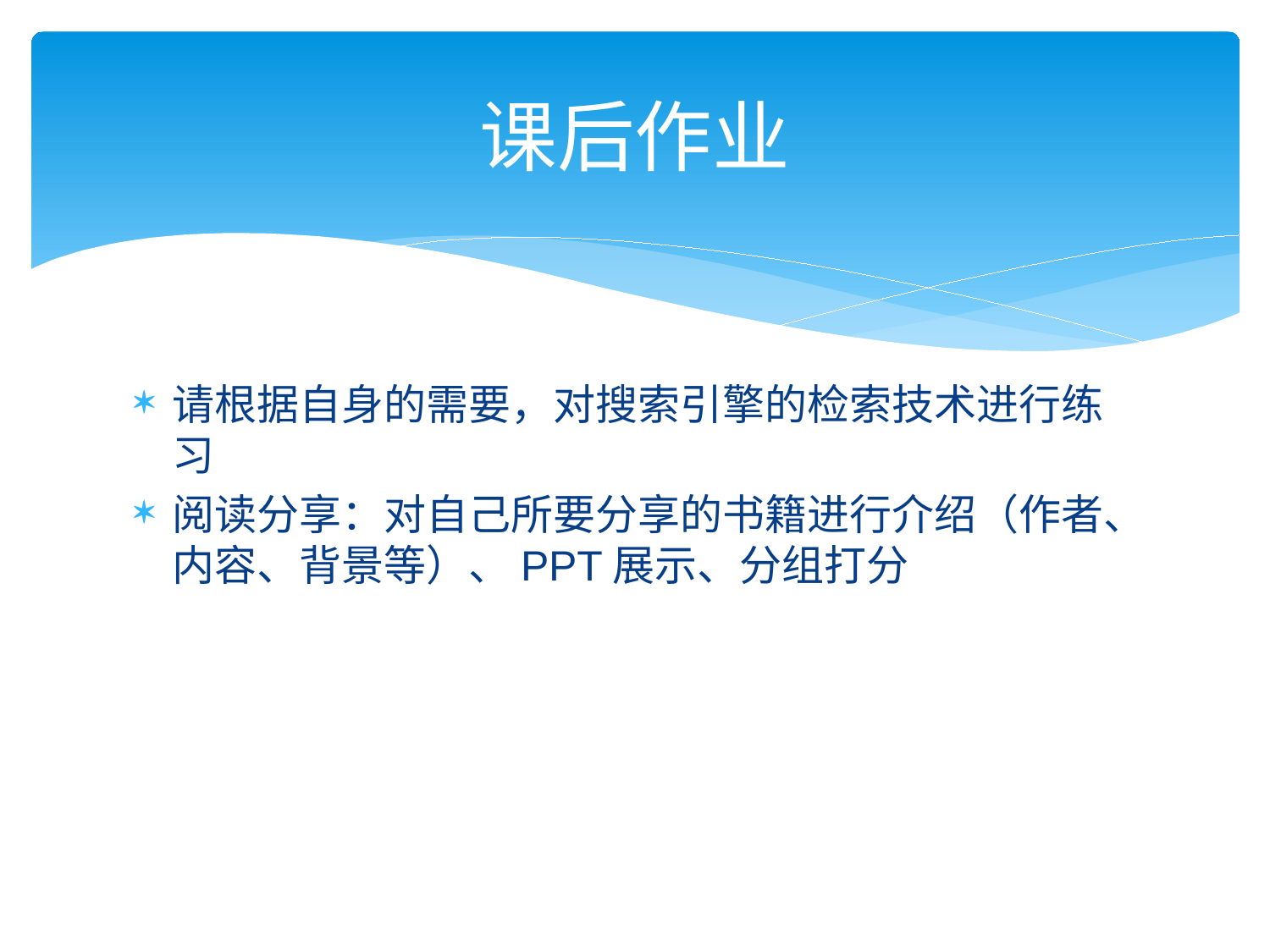

# 课后作业
请根据自身的需要，对搜索引擎的检索技术进行练习
阅读分享：对自己所要分享的书籍进行介绍（作者、内容、背景等）、PPT展示、分组打分